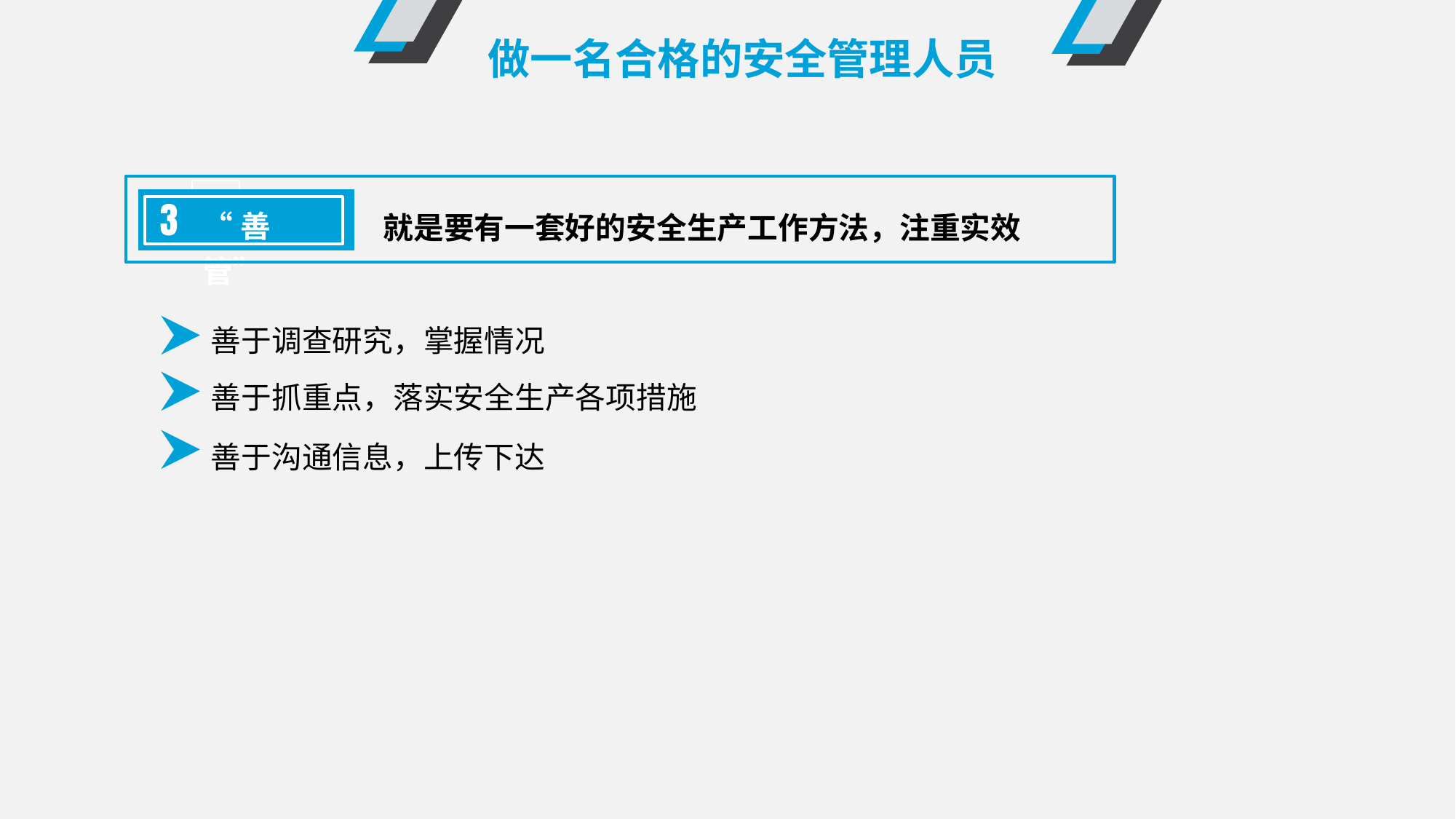

做一名合格的安全管理人员

“善管”
3
就是要有一套好的安全生产工作方法，注重实效

善于调查研究，掌握情况

善于抓重点，落实安全生产各项措施

善于沟通信息，上传下达